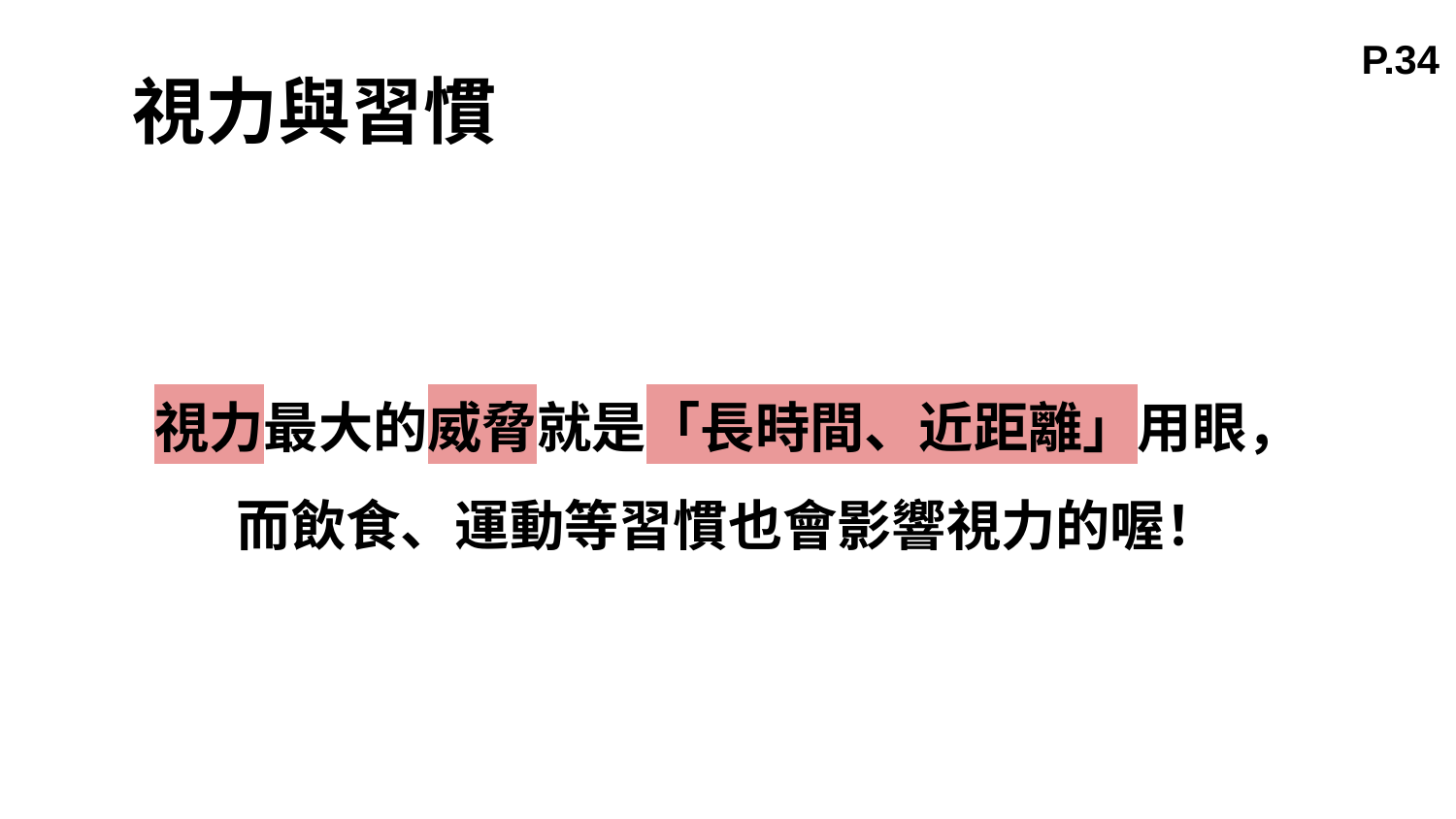

P.34
視力與習慣
視力最大的威脅就是「長時間、近距離」用眼，而飲食、運動等習慣也會影響視力的喔！